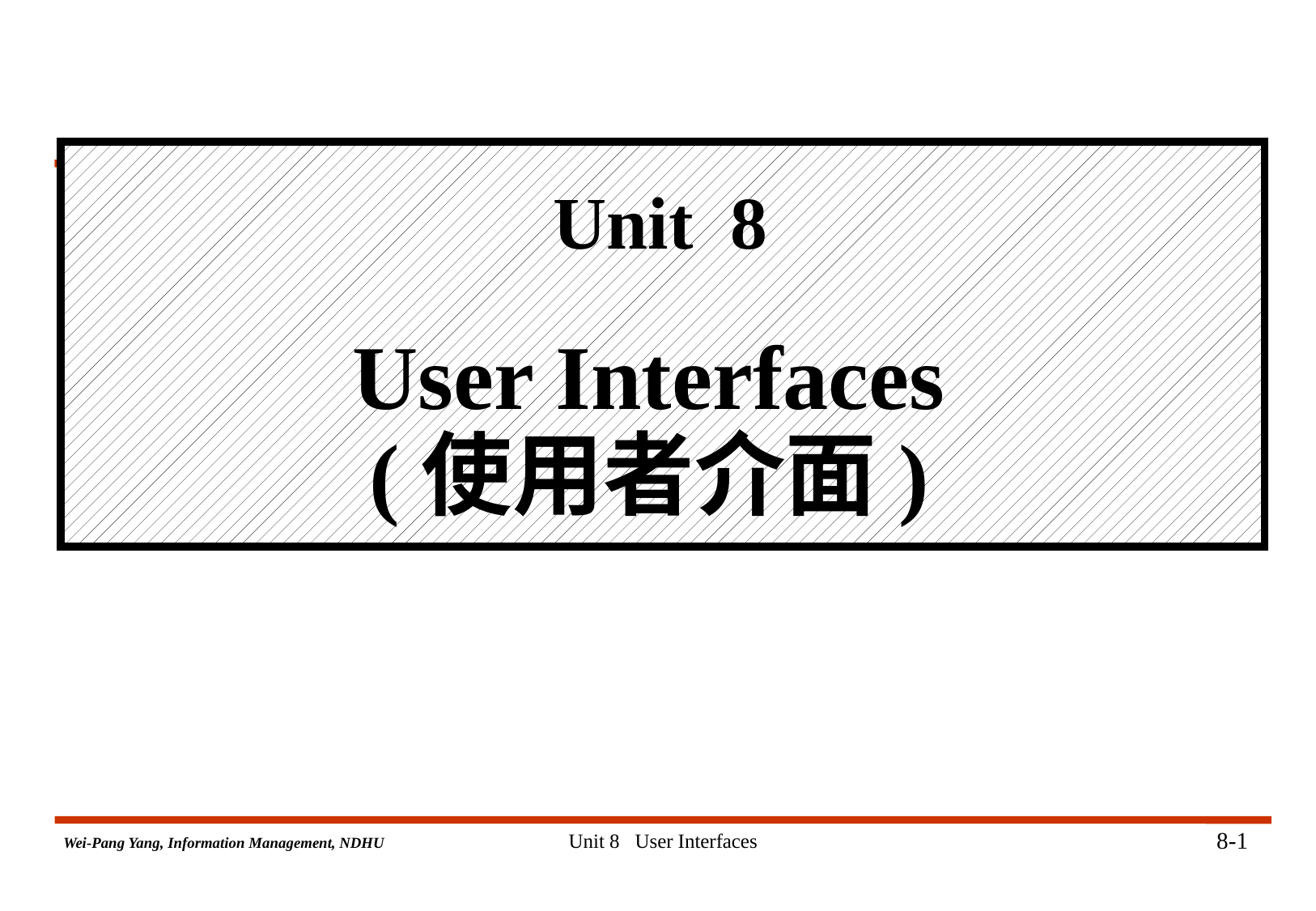

Unit  8

User Interfaces
(使用者介面)

8-1
Unit 8   User Interfaces